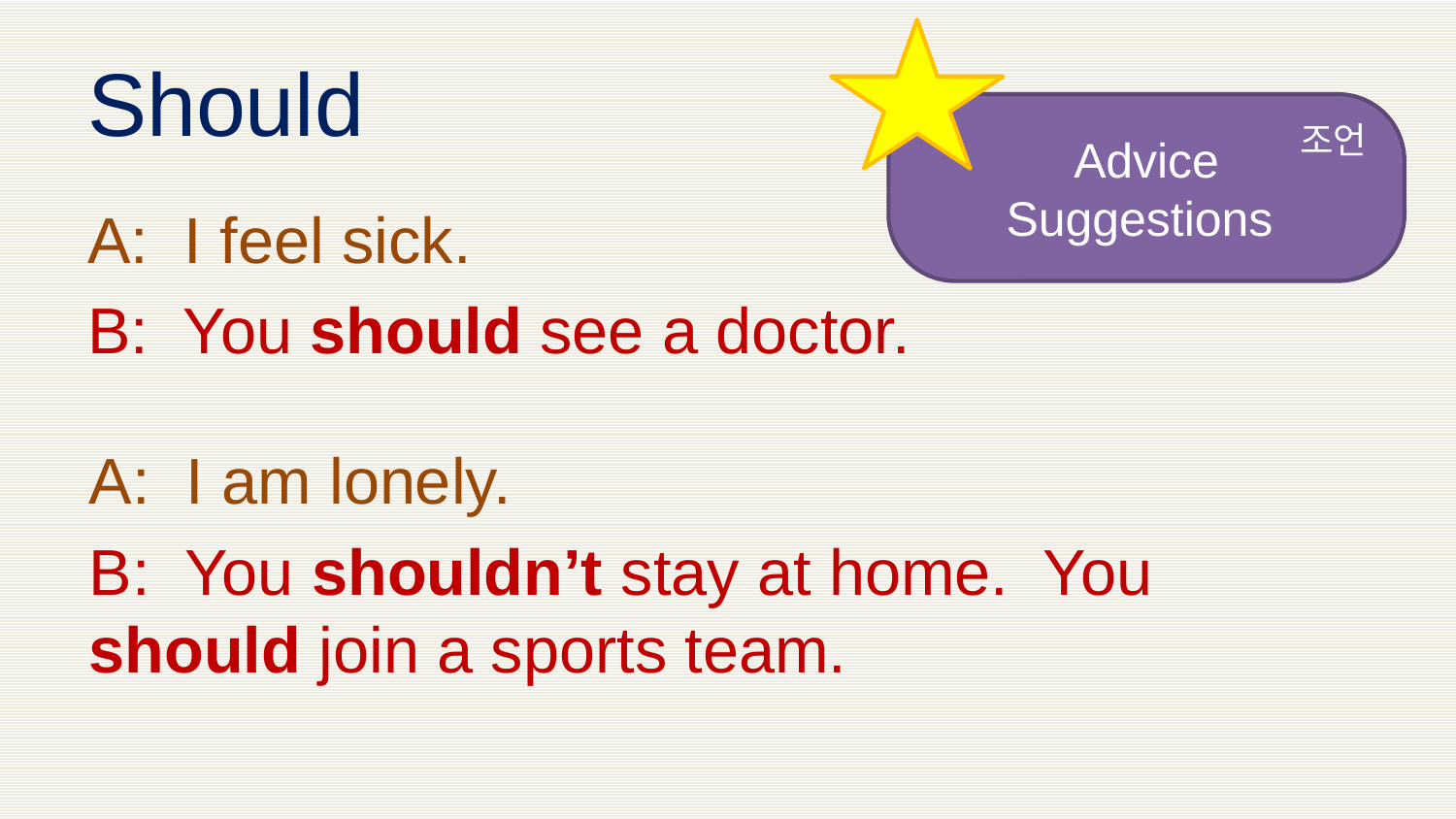

# Should
Advice
Suggestions
조언
A:  I feel sick.
B:  You should see a doctor.
A:  I am lonely.
B:  You shouldn’t stay at home.  You should join a sports team.